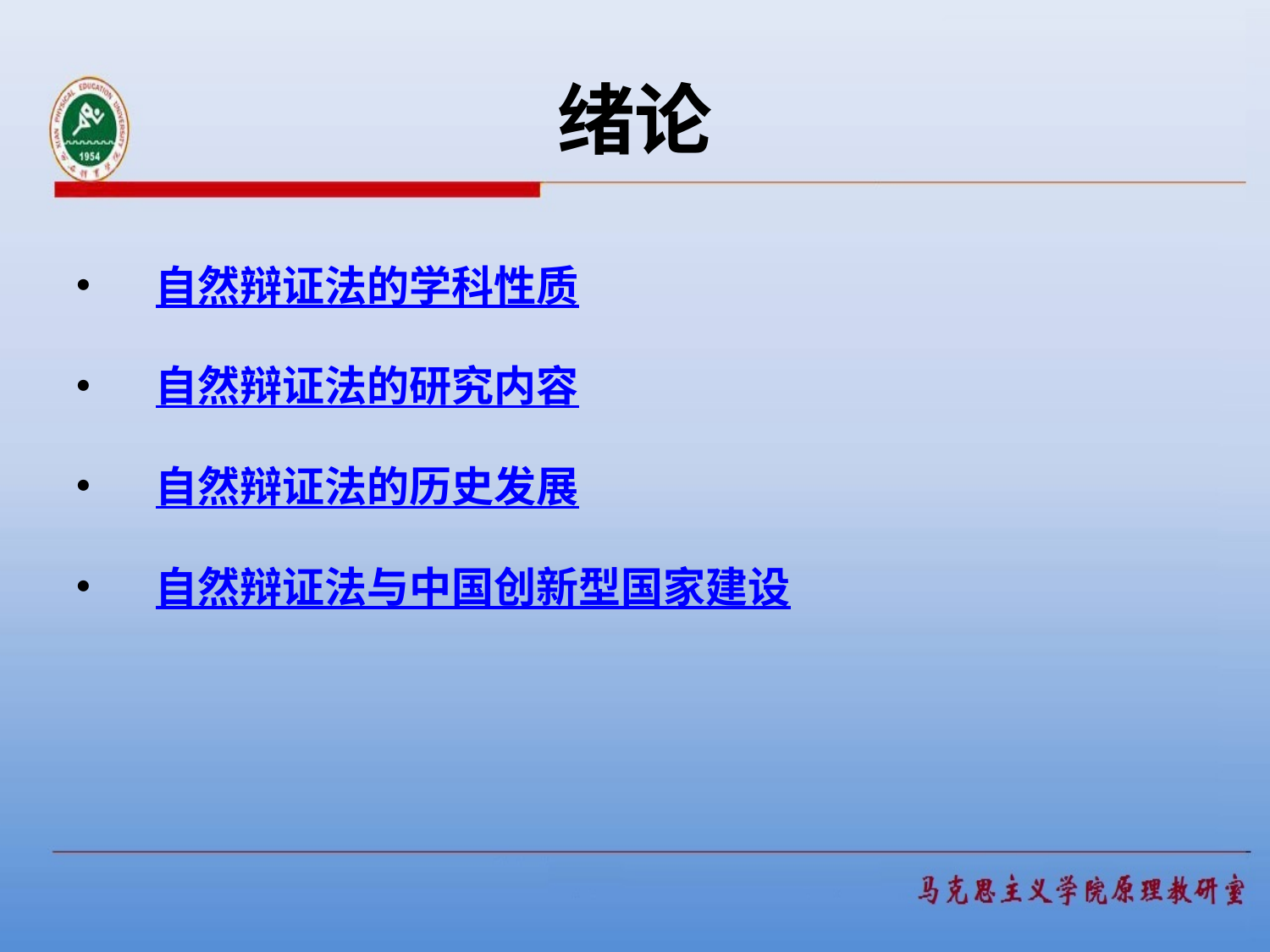

# 绪论
自然辩证法的学科性质
自然辩证法的研究内容
自然辩证法的历史发展
自然辩证法与中国创新型国家建设